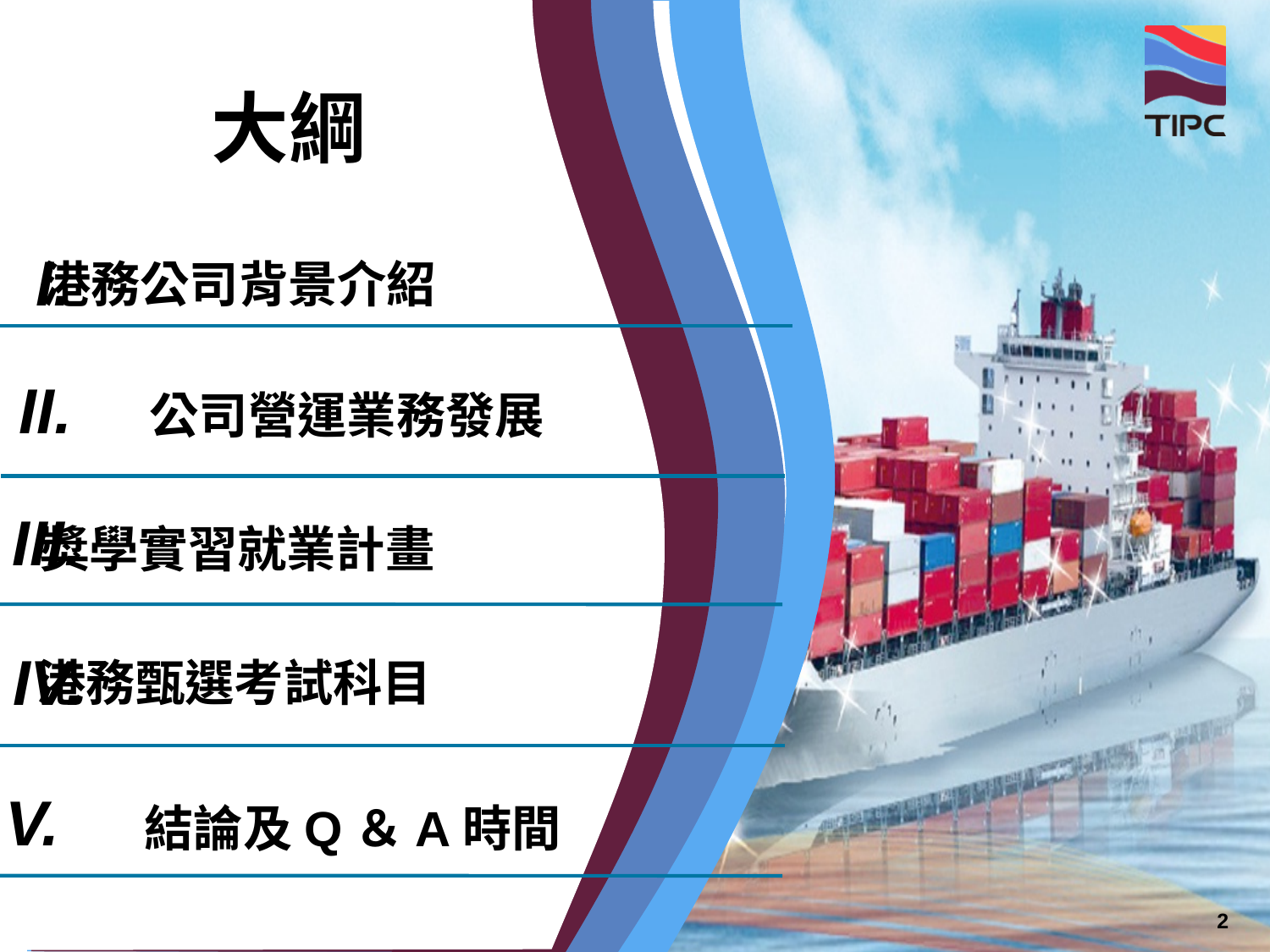

# 大綱
I.
港務公司背景介紹
II.
公司營運業務發展
III.
獎學實習就業計畫
IV.
港務甄選考試科目
V.
結論及Q＆A時間
2